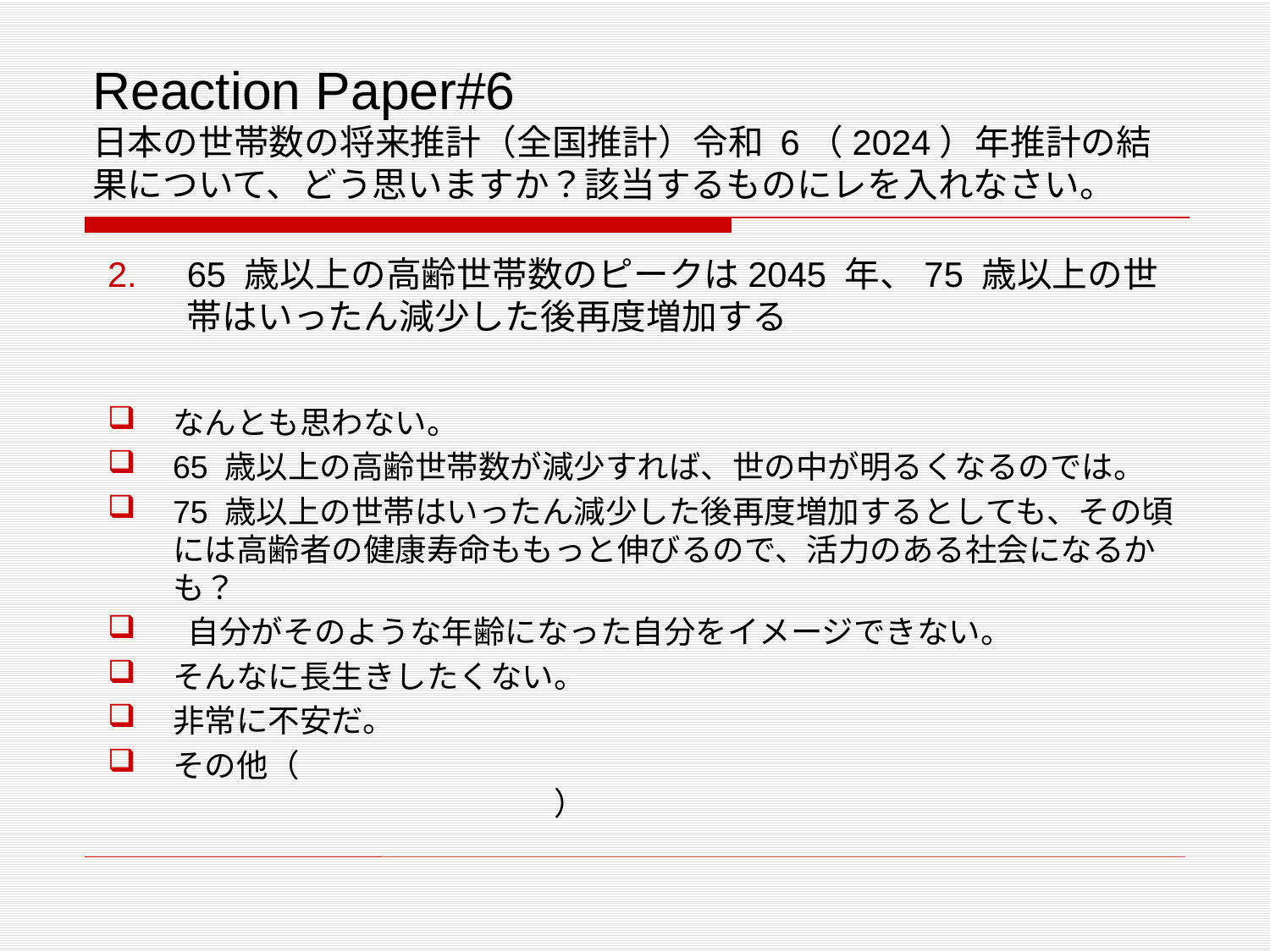

# Reaction Paper#6 日本の世帯数の将来推計（全国推計）令和 6（2024）年推計の結果について、どう思いますか？該当するものにレを入れなさい。
65 歳以上の高齢世帯数のピークは2045 年、75 歳以上の世帯はいったん減少した後再度増加する

なんとも思わない。
65 歳以上の高齢世帯数が減少すれば、世の中が明るくなるのでは。
75 歳以上の世帯はいったん減少した後再度増加するとしても、その頃には高齢者の健康寿命ももっと伸びるので、活力のある社会になるかも？
 自分がそのような年齢になった自分をイメージできない。
そんなに長生きしたくない。
非常に不安だ。
その他（　　　　　　　　　　　　　　　　　　　　　　　　　　　　　　　　　　　　　　　　）